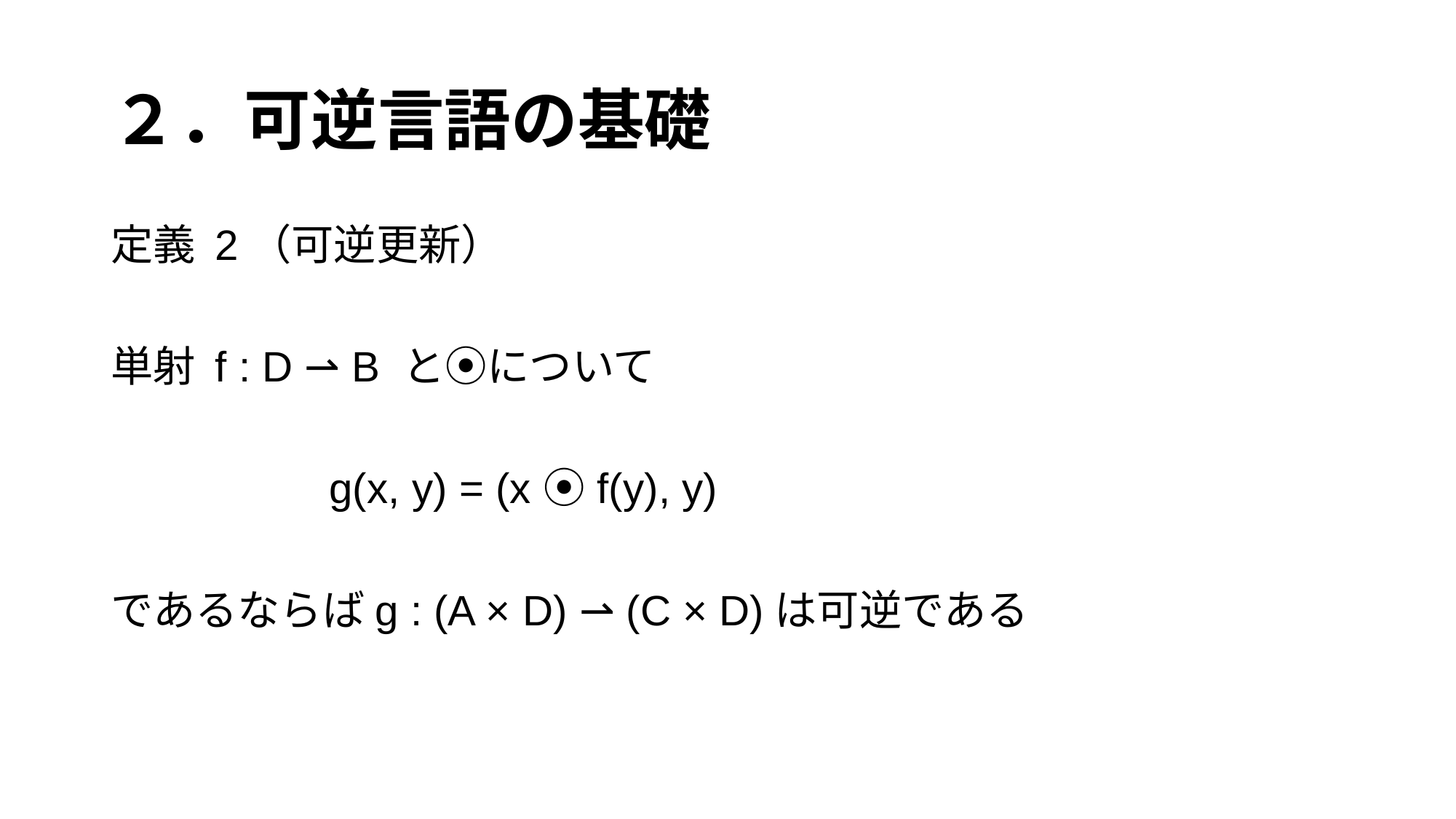

# ２．可逆言語の基礎
定義 2（可逆更新）

単射 f : D ⇀ B と⦿について

		g(x, y) = (x ⦿ f(y), y)

であるならばg : (A × D) ⇀ (C × D)は可逆である